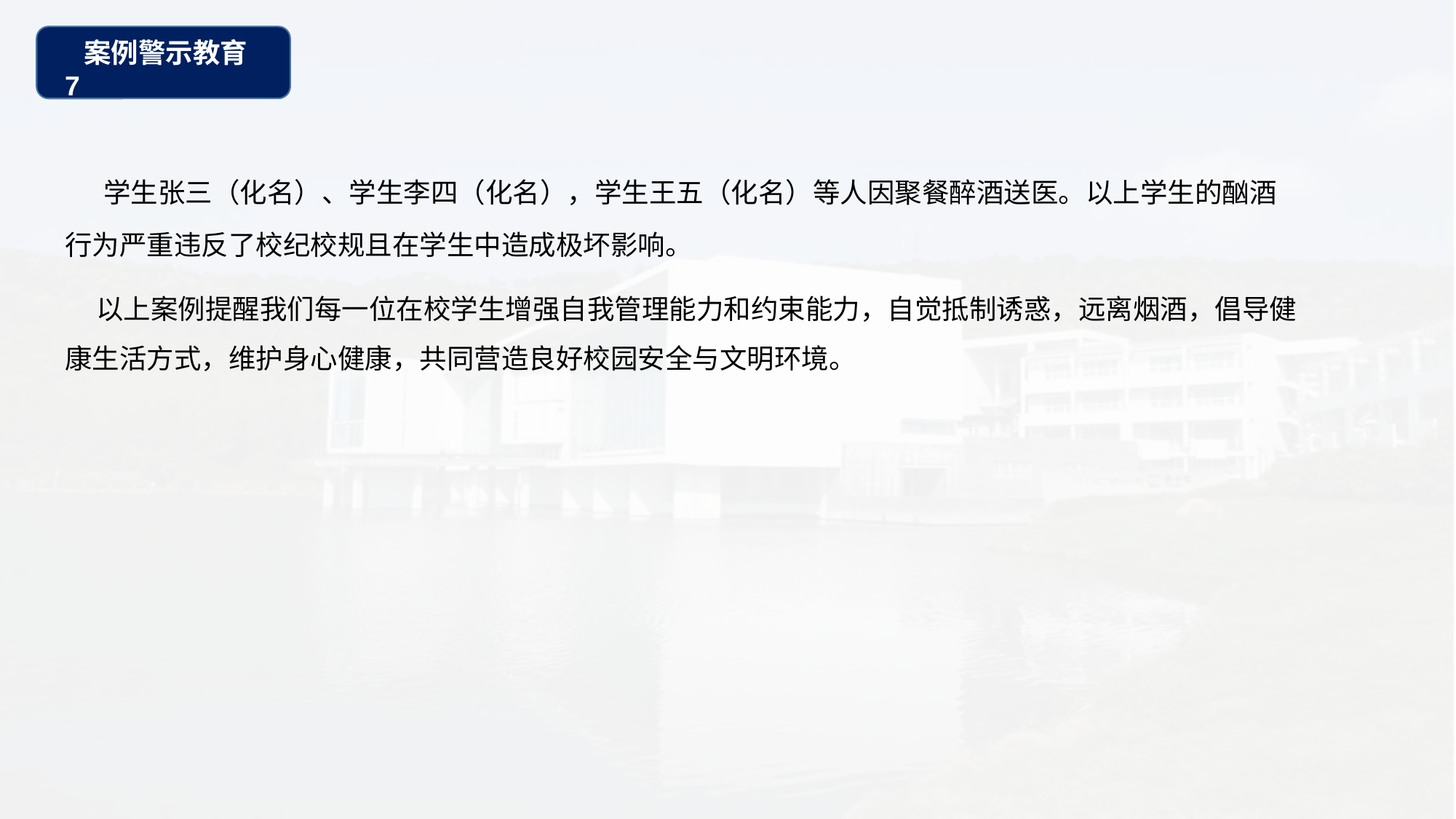

案例警示教育7
   学生张三（化名）、学生李四（化名），学生王五（化名）等人因聚餐醉酒送医。以上学生的酗酒行为严重违反了校纪校规且在学生中造成极坏影响。
    以上案例提醒我们每一位在校学生增强自我管理能力和约束能力，自觉抵制诱惑，远离烟酒，倡导健康生活方式，维护身心健康，共同营造良好校园安全与文明环境。